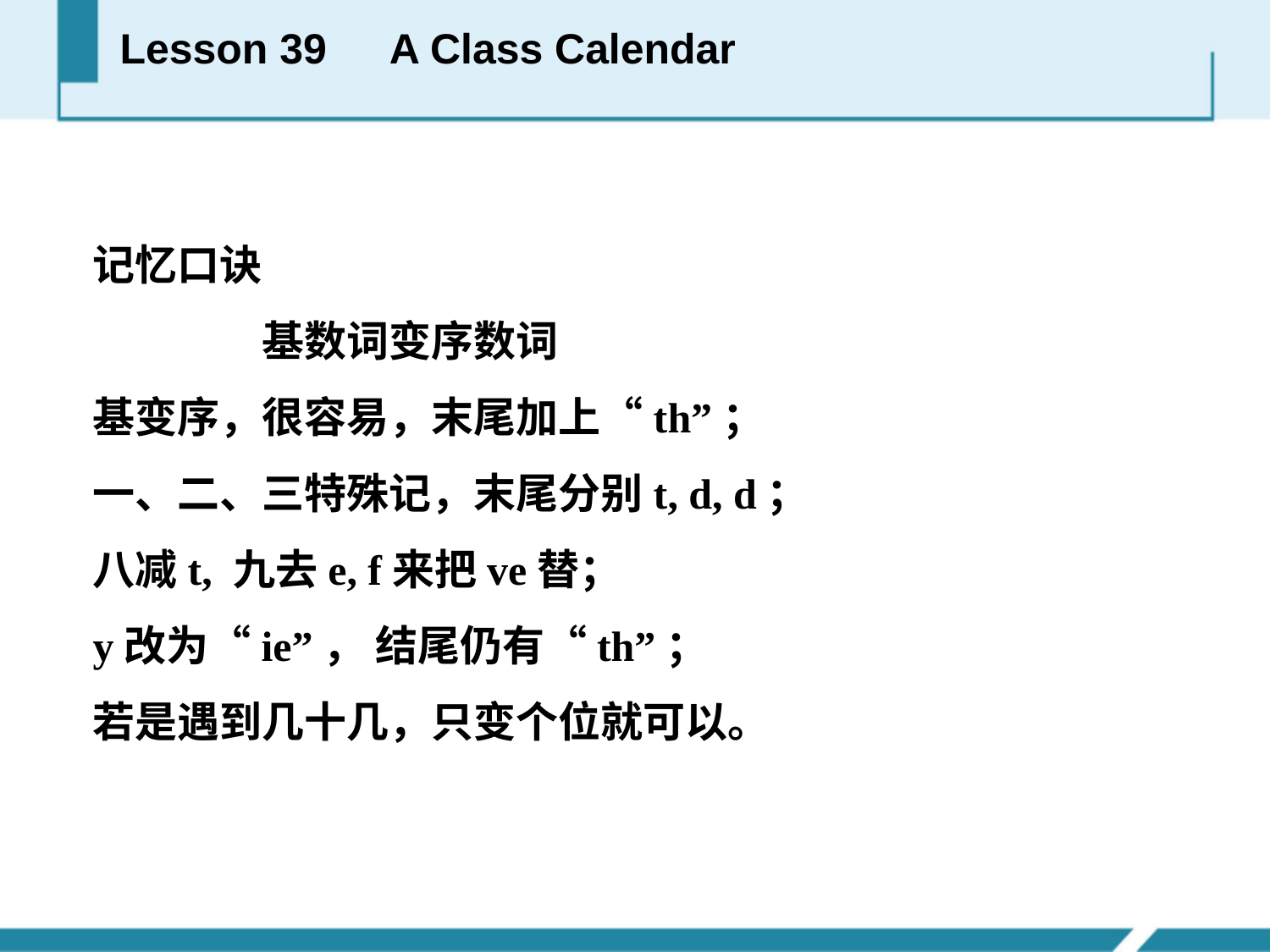

Lesson 39　A Class Calendar
记忆口诀
　　　　基数词变序数词
基变序，很容易，末尾加上“th”；
一、二、三特殊记，末尾分别t, d, d；
八减t, 九去e, f来把ve替；
y改为“ie”， 结尾仍有“th”；
若是遇到几十几，只变个位就可以。